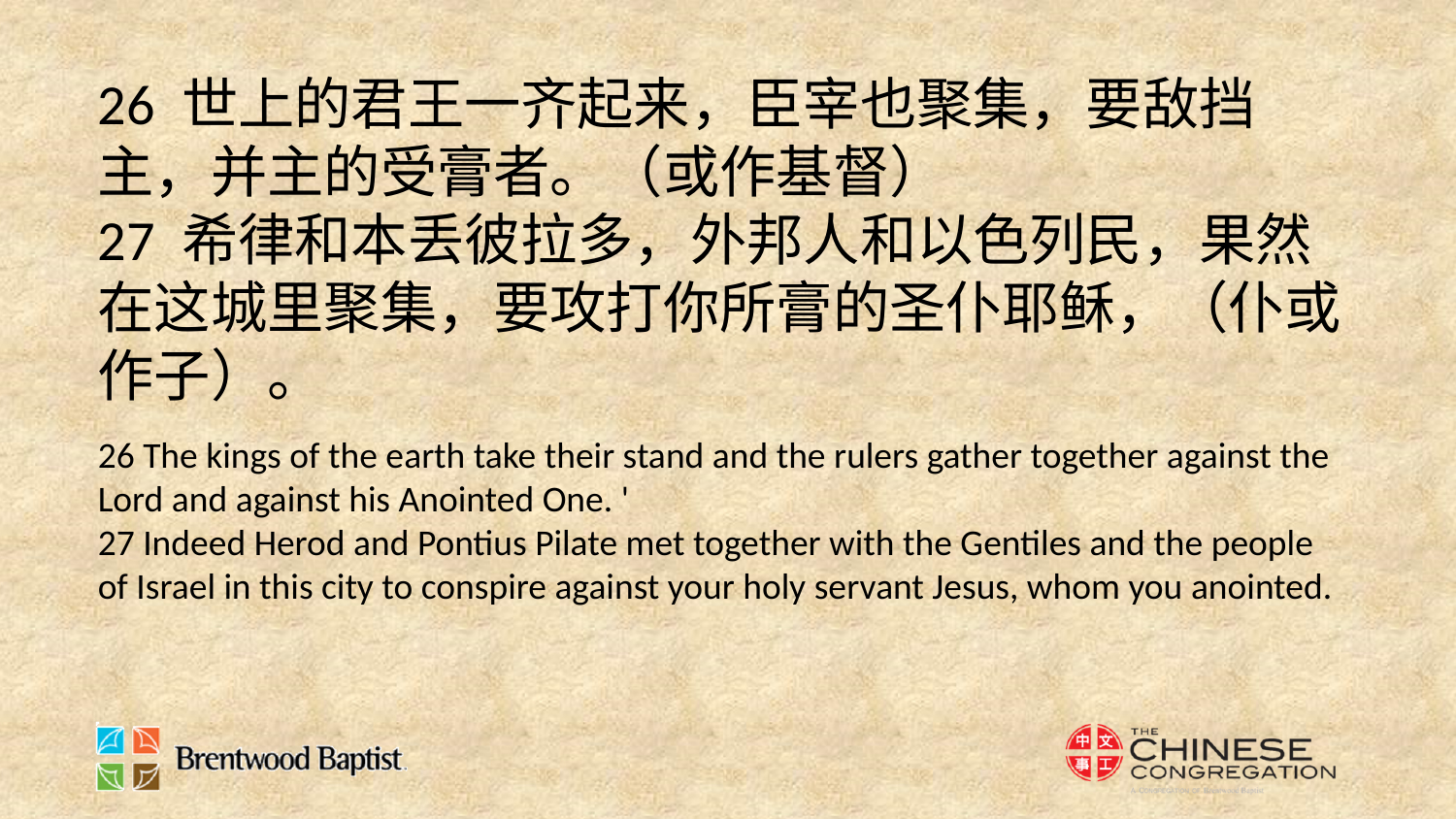

26 世上的君王一齐起来，臣宰也聚集，要敌挡主，并主的受膏者。（或作基督）
27 希律和本丢彼拉多，外邦人和以色列民，果然在这城里聚集，要攻打你所膏的圣仆耶稣，（仆或作子）。

26 The kings of the earth take their stand and the rulers gather together against the Lord and against his Anointed One. '
27 Indeed Herod and Pontius Pilate met together with the Gentiles and the people of Israel in this city to conspire against your holy servant Jesus, whom you anointed.